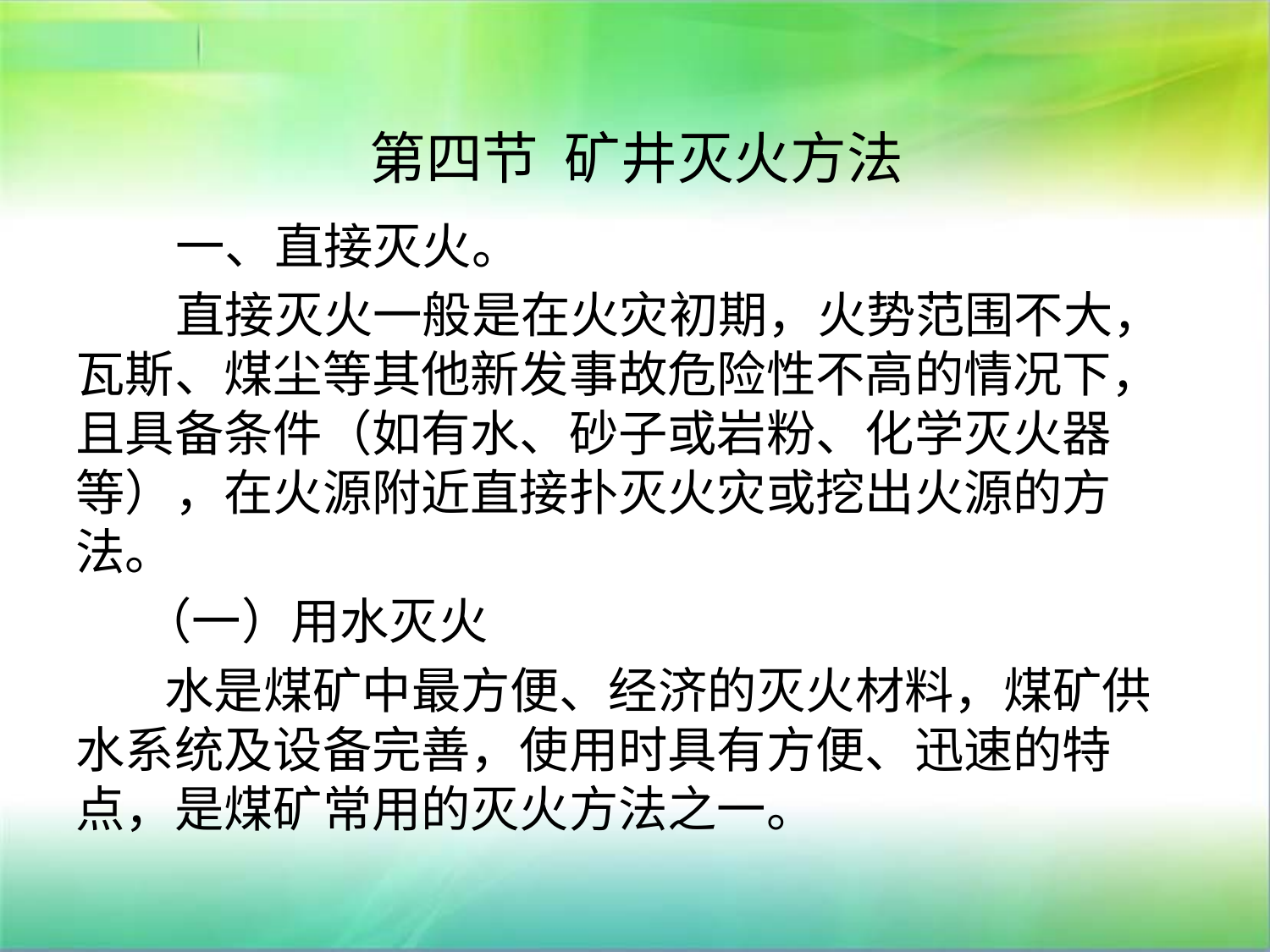

# 第四节  矿井灭火方法
        一、直接灭火。
        直接灭火一般是在火灾初期，火势范围不大，瓦斯、煤尘等其他新发事故危险性不高的情况下，且具备条件（如有水、砂子或岩粉、化学灭火器等），在火源附近直接扑灭火灾或挖出火源的方法。
     （一）用水灭火
       水是煤矿中最方便、经济的灭火材料，煤矿供水系统及设备完善，使用时具有方便、迅速的特点，是煤矿常用的灭火方法之一。